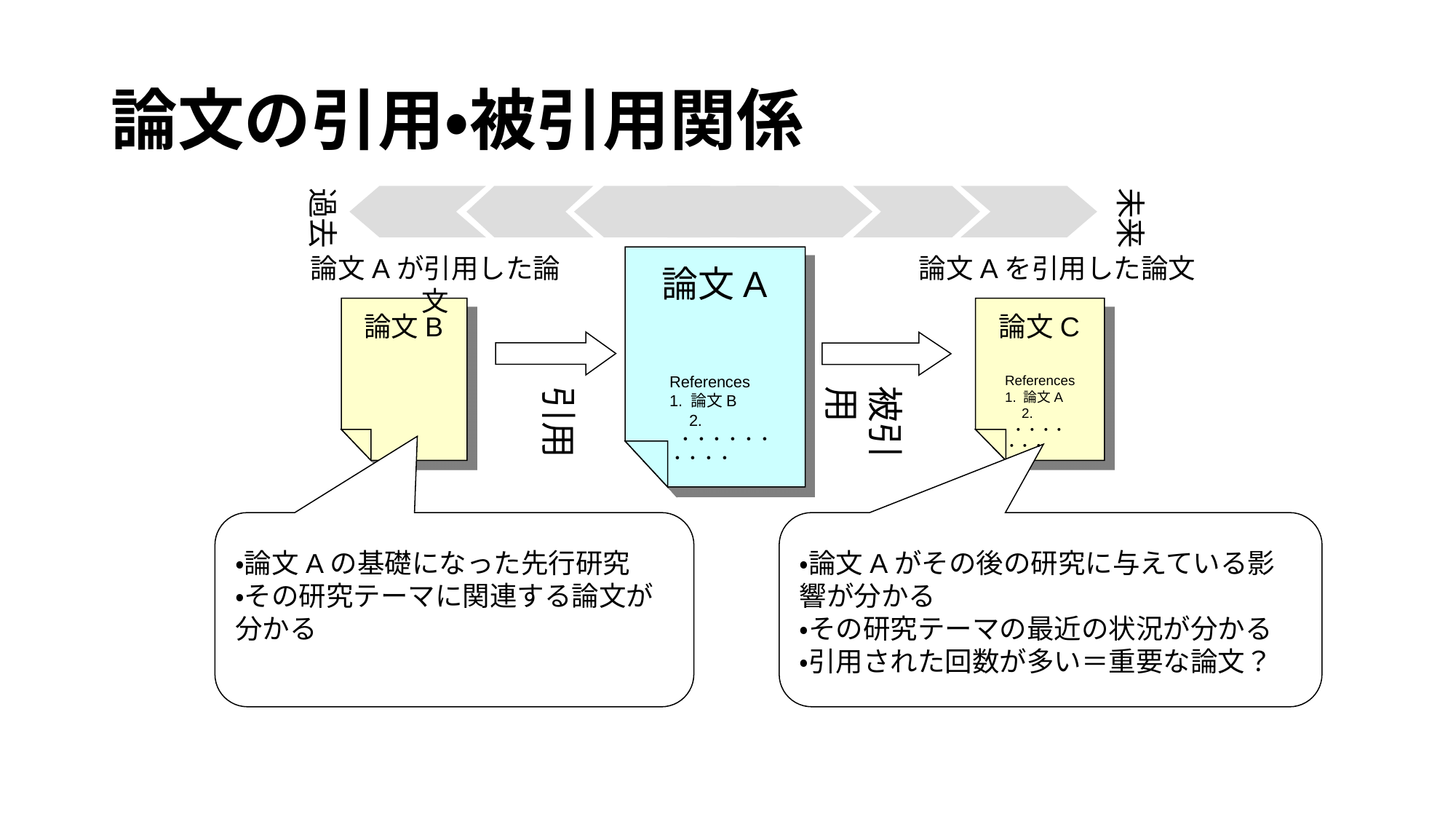

# 論文の引用・被引用関係
過去
未来

論文A
論文Aが引用した論文
論文Aを引用した論文
論文B
論文C

References
1. 論文B
　2. ・・・・・・・・・・
References
1. 論文A
　2. ・・・・・・・
引用
被引用

・論文Aの基礎になった先行研究
・その研究テーマに関連する論文が分かる

・論文Aがその後の研究に与えている影響が分かる
・その研究テーマの最近の状況が分かる
・引用された回数が多い＝重要な論文？